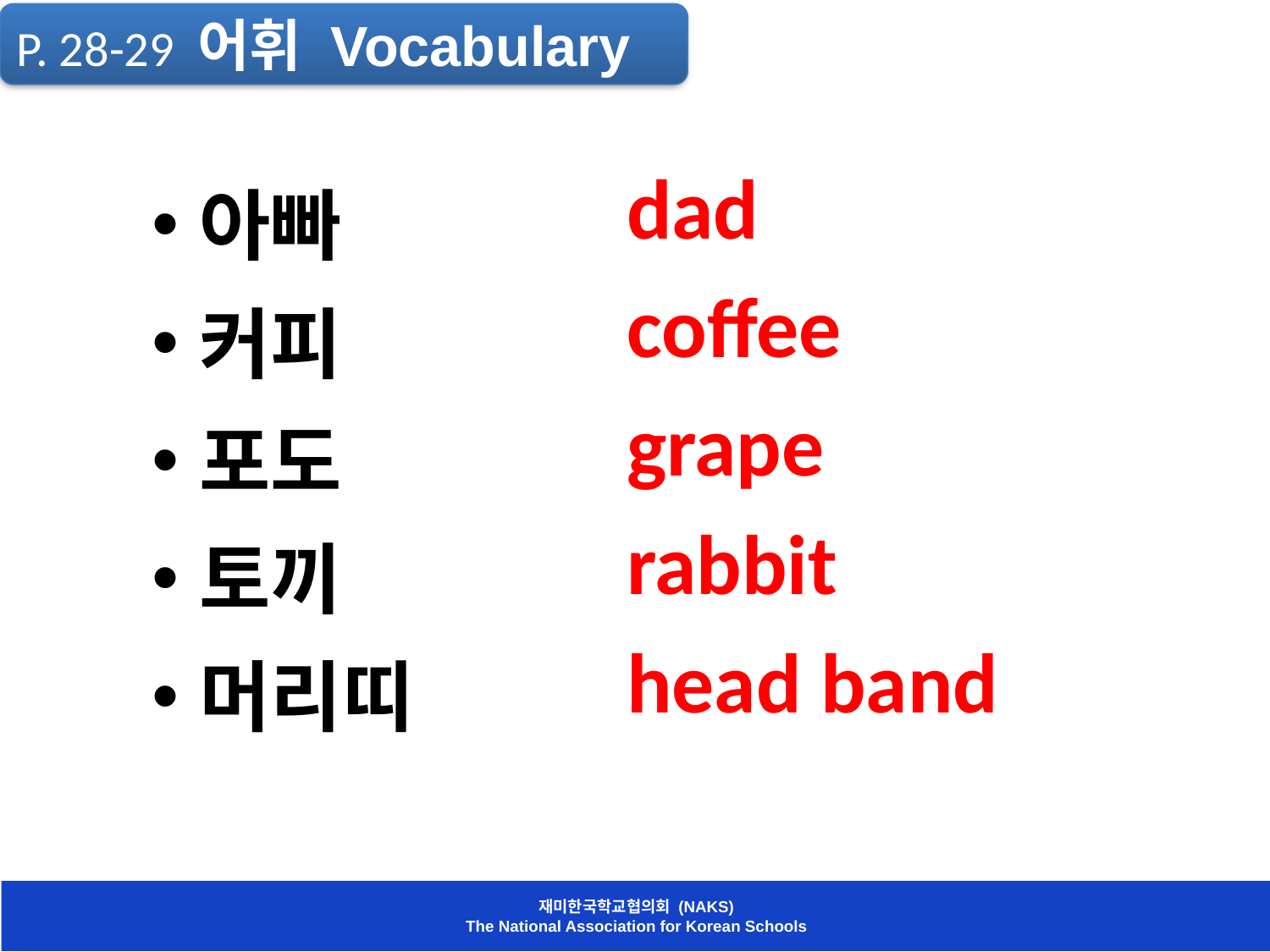

P. 28-29 어휘 Vocabulary
dad
coffee
grape
rabbit
head band

아빠
커피
포도
토끼
머리띠

재미한국학교협의회 (NAKS)
The National Association for Korean Schools